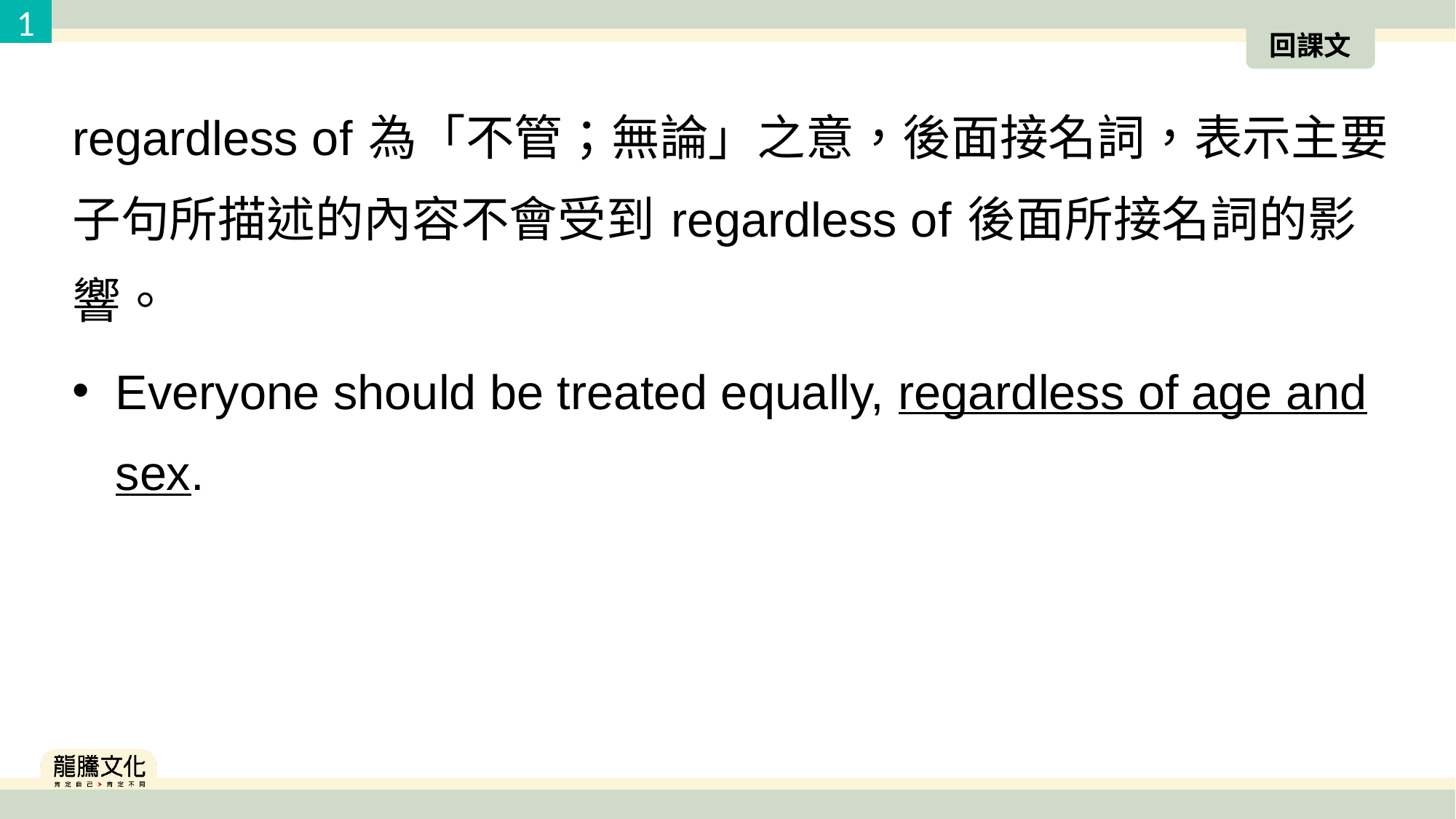

1
回課文
regardless of為「不管；無論」之意，後面接名詞，表示主要子句所描述的內容不會受到regardless of後面所接名詞的影響。
Everyone should be treated equally, regardless of age and sex.